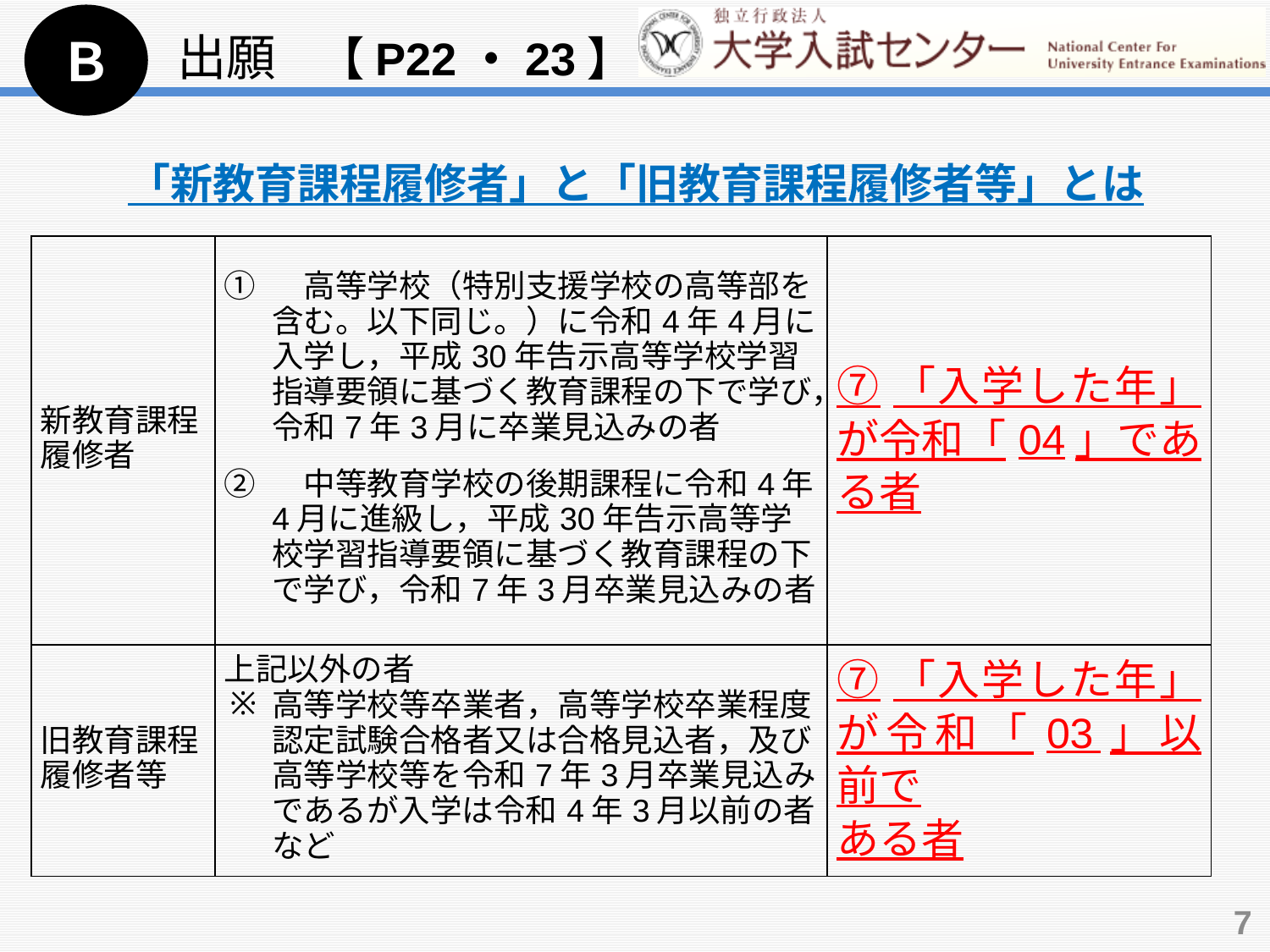

Ｂ
出願　【P22・23】
「新教育課程履修者」と「旧教育課程履修者等」とは
| 新教育課程 履修者 | 高等学校（特別支援学校の高等部を含む。以下同じ。）に令和4年4月に入学し，平成30年告示高等学校学習指導要領に基づく教育課程の下で学び，令和7年3月に卒業見込みの者 　中等教育学校の後期課程に令和4年4月に進級し，平成30年告示高等学校学習指導要領に基づく教育課程の下で学び，令和7年3月卒業見込みの者 | ⑦「入学した年」が令和「04」である者 |
| --- | --- | --- |
| 旧教育課程 履修者等 | 上記以外の者 高等学校等卒業者，高等学校卒業程度認定試験合格者又は合格見込者，及び高等学校等を令和7年3月卒業見込みであるが入学は令和4年3月以前の者など | ⑦「入学した年」が令和「03」以前で ある者 |
7